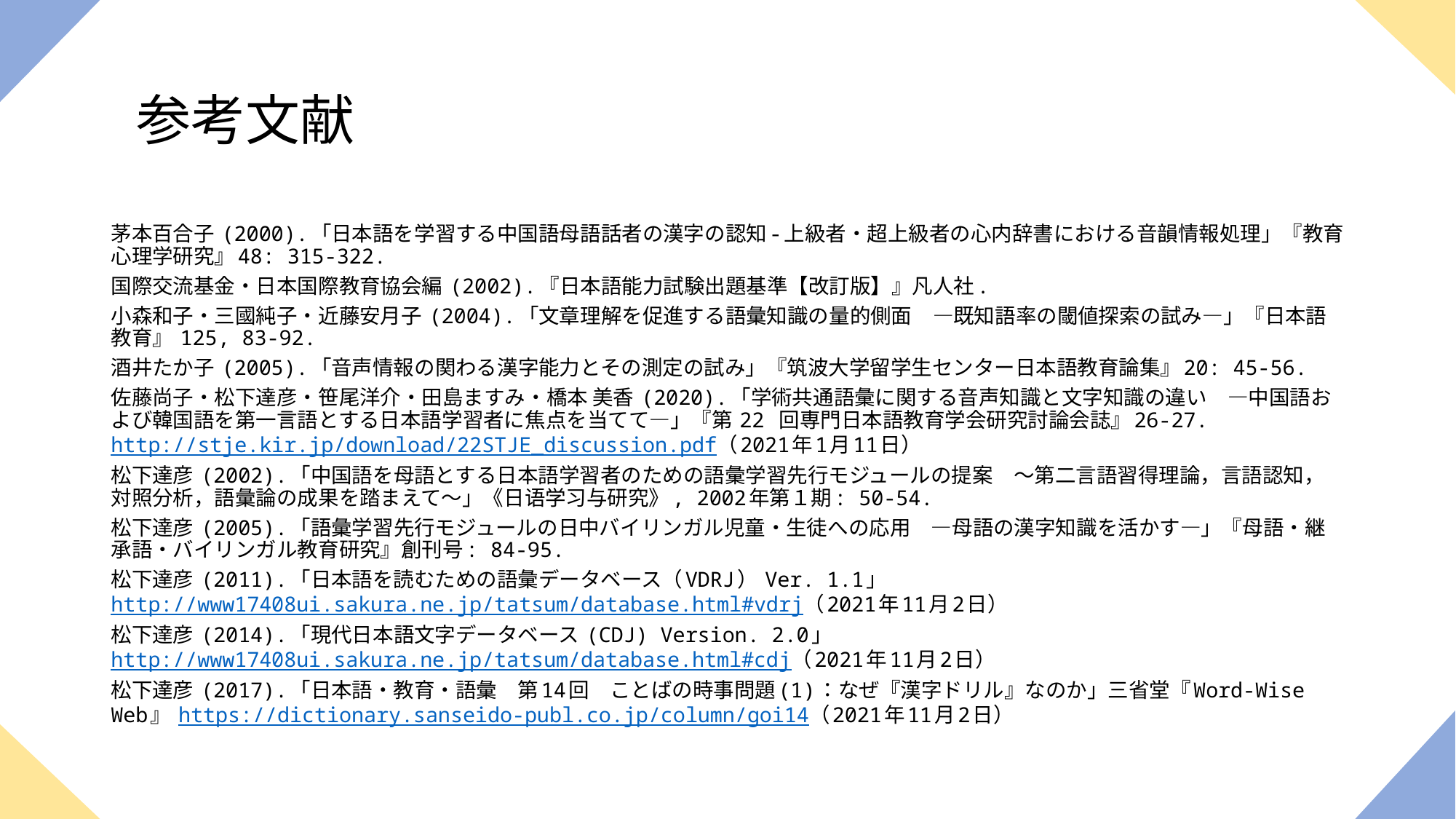

# 参考文献
茅本百合子 (2000).「日本語を学習する中国語母語話者の漢字の認知-上級者・超上級者の心内辞書における音韻情報処理」『教育心理学研究』48: 315-322.
国際交流基金・日本国際教育協会編 (2002).『日本語能力試験出題基準【改訂版】』凡人社.
小森和子・三國純子・近藤安月子 (2004).「文章理解を促進する語彙知識の量的側面　―既知語率の閾値探索の試み―」『日本語教育』 125, 83-92.
酒井たか子 (2005).「音声情報の関わる漢字能力とその測定の試み」『筑波大学留学生センター日本語教育論集』20: 45-56.
佐藤尚子・松下達彦・笹尾洋介・田島ますみ・橋本 美香 (2020).「学術共通語彙に関する音声知識と文字知識の違い　―中国語および韓国語を第一言語とする日本語学習者に焦点を当てて―」『第 22 回専門日本語教育学会研究討論会誌』26-27. http://stje.kir.jp/download/22STJE_discussion.pdf（2021年1月11日）
松下達彦 (2002).「中国語を母語とする日本語学習者のための語彙学習先行モジュールの提案　～第二言語習得理論，言語認知，対照分析，語彙論の成果を踏まえて～」《日语学习与研究》, 2002年第１期: 50-54.
松下達彦 (2005).「語彙学習先行モジュールの日中バイリンガル児童・生徒への応用　―母語の漢字知識を活かす―」『母語・継承語・バイリンガル教育研究』創刊号: 84-95.
松下達彦 (2011).「日本語を読むための語彙データベース（VDRJ） Ver. 1.1」  http://www17408ui.sakura.ne.jp/tatsum/database.html#vdrj（2021年11月2日）
松下達彦 (2014).「現代日本語文字データベース (CDJ) Version. 2.0」 http://www17408ui.sakura.ne.jp/tatsum/database.html#cdj（2021年11月2日）
松下達彦 (2017).「日本語・教育・語彙　第14回　ことばの時事問題(1)：なぜ『漢字ドリル』なのか」三省堂『Word-Wise Web』 https://dictionary.sanseido-publ.co.jp/column/goi14（2021年11月2日）